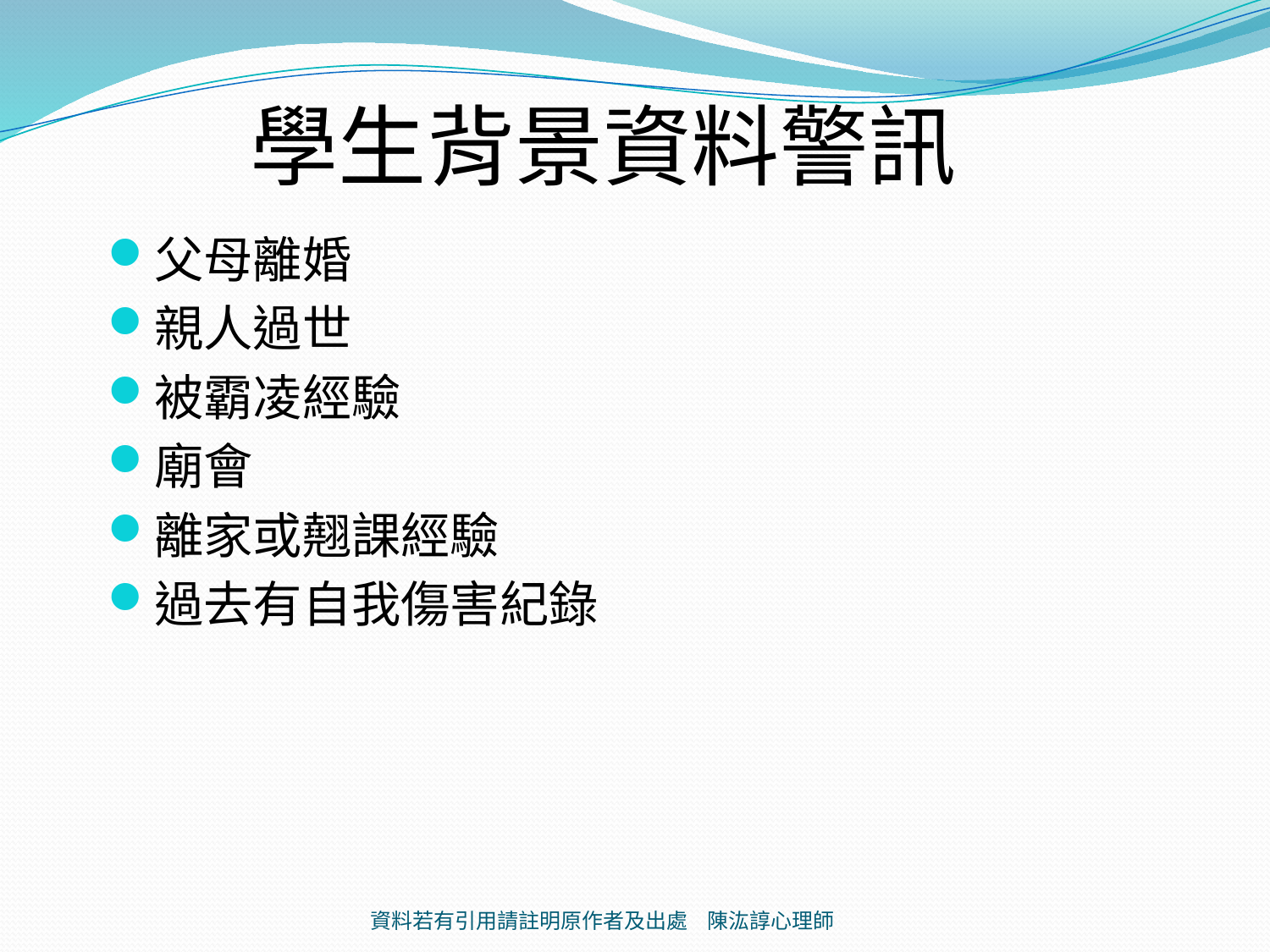

# 學生背景資料警訊
父母離婚
親人過世
被霸凌經驗
廟會
離家或翹課經驗
過去有自我傷害紀錄

資料若有引用請註明原作者及出處   陳汯諄心理師